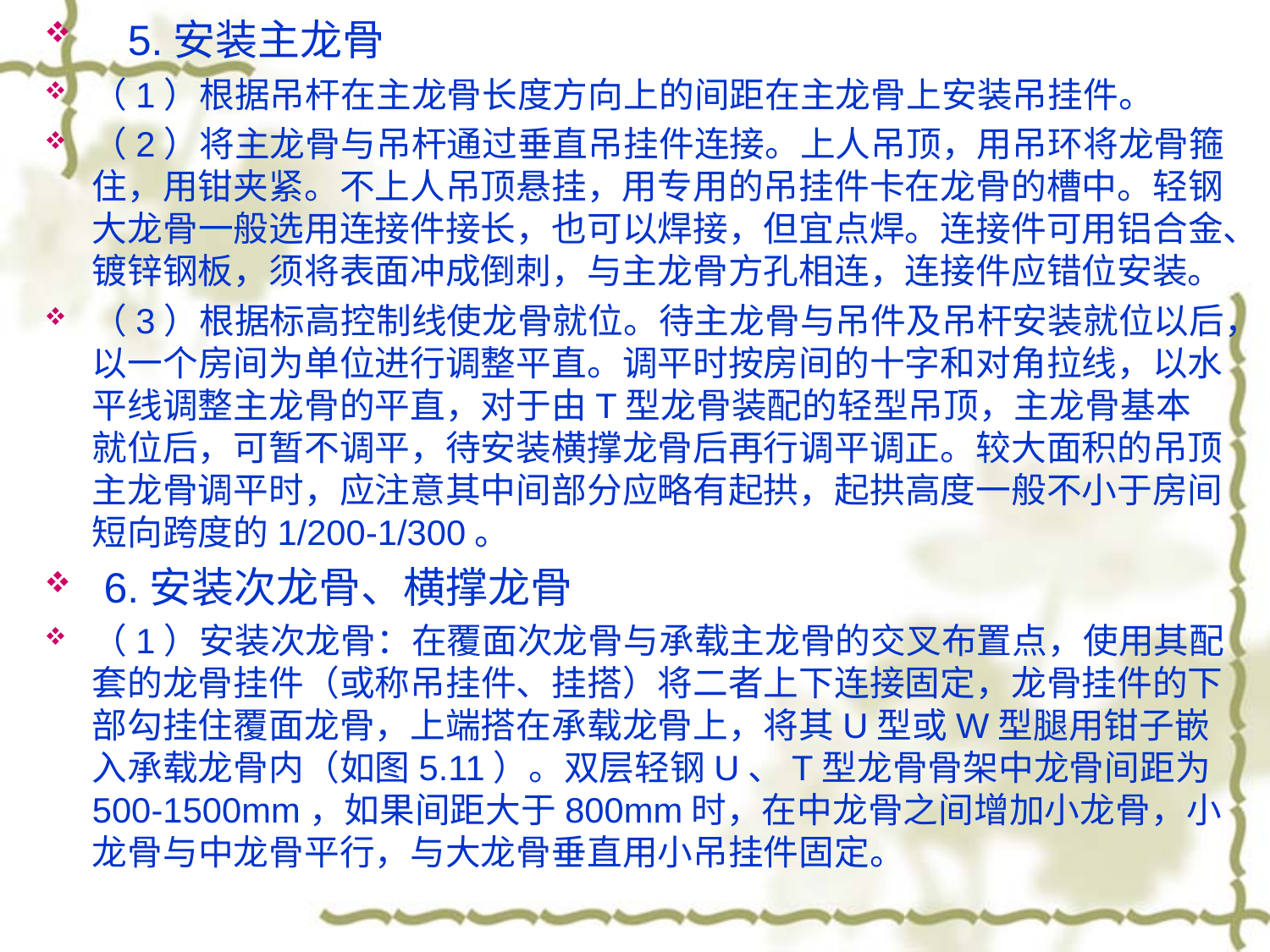

5.安装主龙骨
（1）根据吊杆在主龙骨长度方向上的间距在主龙骨上安装吊挂件。
（2）将主龙骨与吊杆通过垂直吊挂件连接。上人吊顶，用吊环将龙骨箍住，用钳夹紧。不上人吊顶悬挂，用专用的吊挂件卡在龙骨的槽中。轻钢大龙骨一般选用连接件接长，也可以焊接，但宜点焊。连接件可用铝合金、镀锌钢板，须将表面冲成倒刺，与主龙骨方孔相连，连接件应错位安装。
（3）根据标高控制线使龙骨就位。待主龙骨与吊件及吊杆安装就位以后，以一个房间为单位进行调整平直。调平时按房间的十字和对角拉线，以水平线调整主龙骨的平直，对于由T型龙骨装配的轻型吊顶，主龙骨基本就位后，可暂不调平，待安装横撑龙骨后再行调平调正。较大面积的吊顶主龙骨调平时，应注意其中间部分应略有起拱，起拱高度一般不小于房间短向跨度的1/200-1/300。
 6.安装次龙骨、横撑龙骨
（1）安装次龙骨：在覆面次龙骨与承载主龙骨的交叉布置点，使用其配套的龙骨挂件（或称吊挂件、挂搭）将二者上下连接固定，龙骨挂件的下部勾挂住覆面龙骨，上端搭在承载龙骨上，将其U型或W型腿用钳子嵌入承载龙骨内（如图5.11）。双层轻钢U、T型龙骨骨架中龙骨间距为500-1500mm，如果间距大于800mm时，在中龙骨之间增加小龙骨，小龙骨与中龙骨平行，与大龙骨垂直用小吊挂件固定。